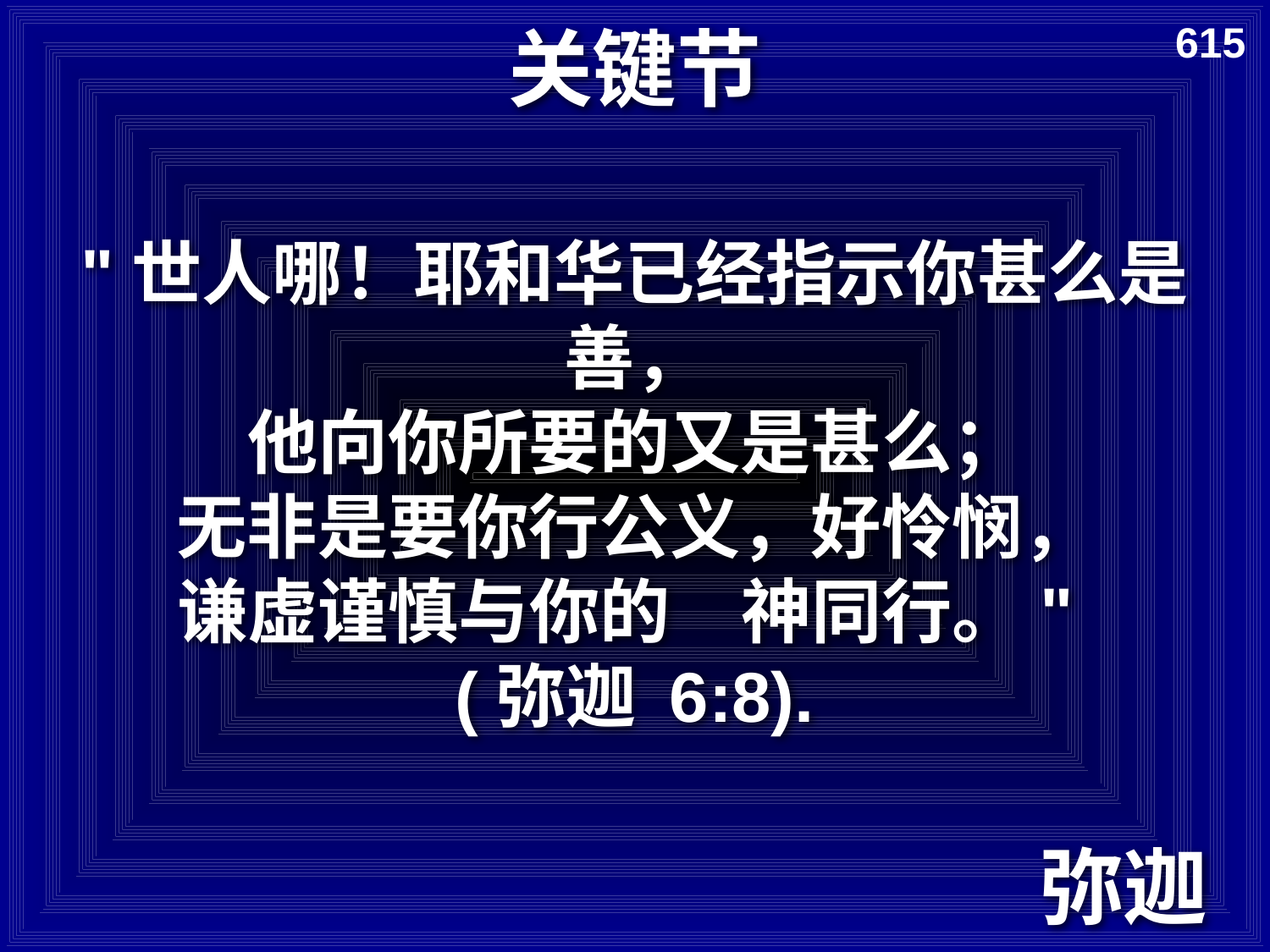

# 关键节
615

"世人哪！耶和华已经指示你甚么是善，
他向你所要的又是甚么；
无非是要你行公义，好怜悯，
谦虚谨慎与你的　神同行。"
(弥迦 6:8).
弥迦